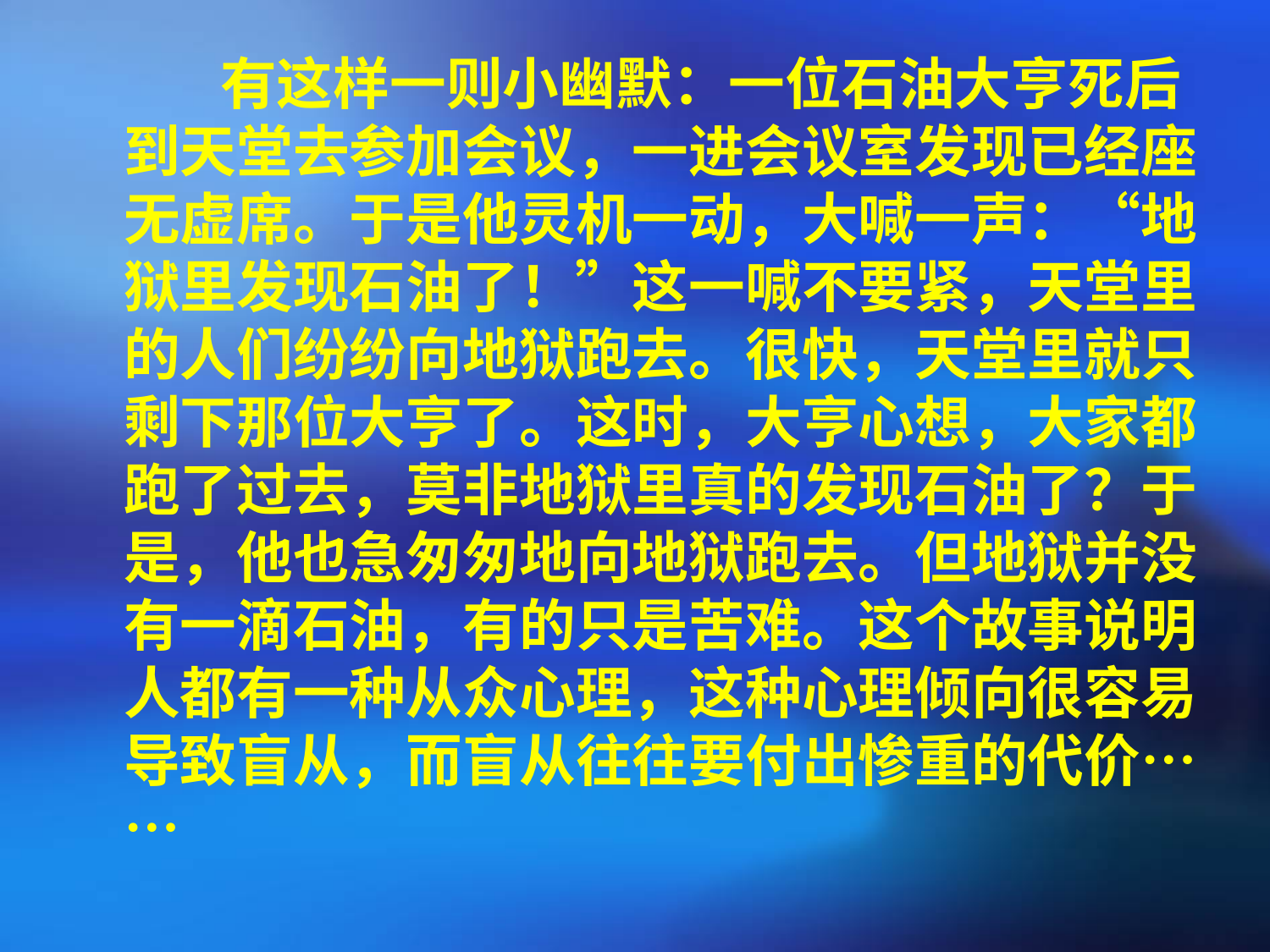

有这样一则小幽默：一位石油大亨死后到天堂去参加会议，一进会议室发现已经座无虚席。于是他灵机一动，大喊一声：“地狱里发现石油了！”这一喊不要紧，天堂里的人们纷纷向地狱跑去。很快，天堂里就只剩下那位大亨了。这时，大亨心想，大家都跑了过去，莫非地狱里真的发现石油了？于是，他也急匆匆地向地狱跑去。但地狱并没有一滴石油，有的只是苦难。这个故事说明人都有一种从众心理，这种心理倾向很容易导致盲从，而盲从往往要付出惨重的代价……